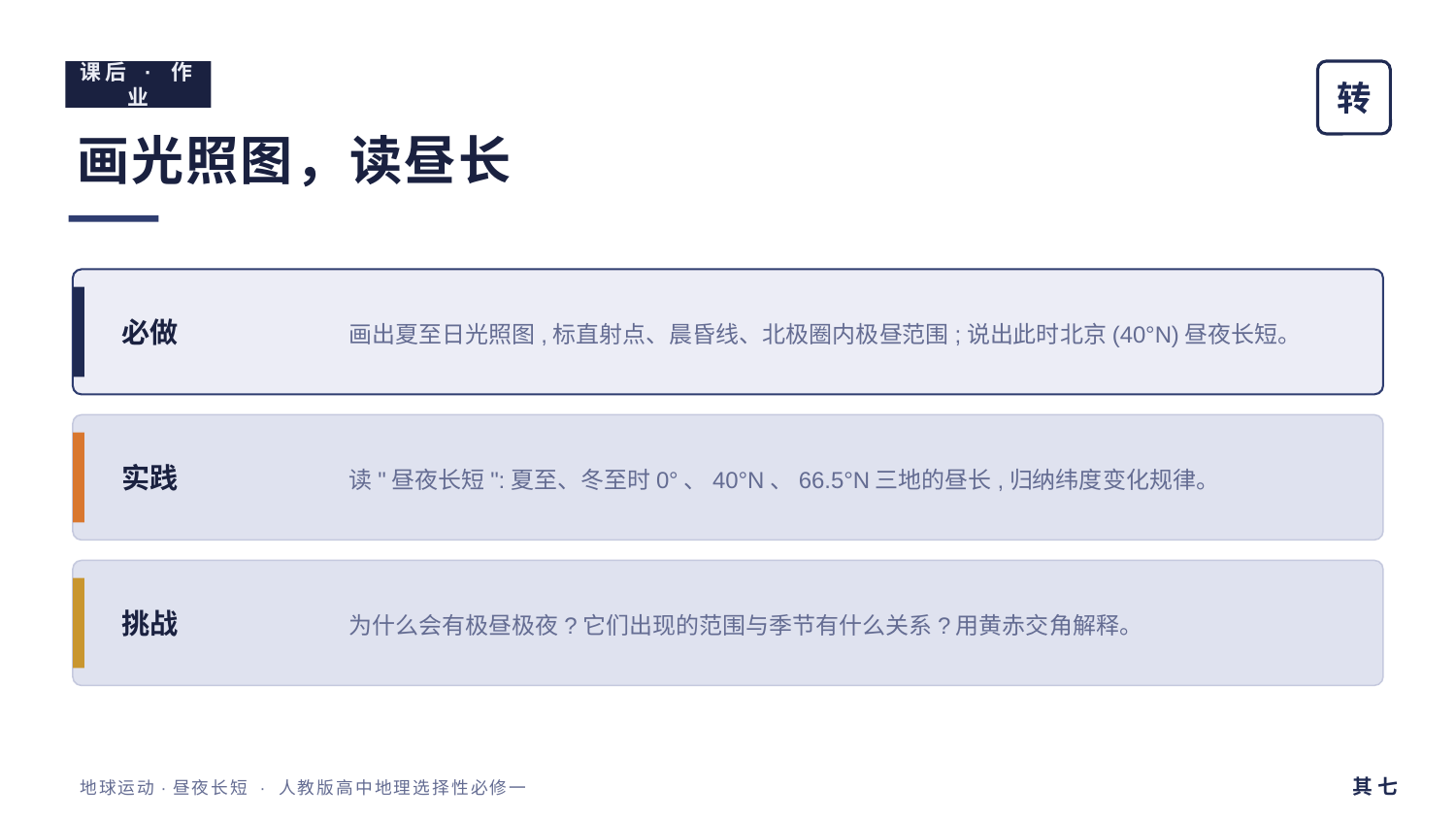

课后 · 作业
转

画光照图，读昼长

画出夏至日光照图,标直射点、晨昏线、北极圈内极昼范围;说出此时北京(40°N)昼夜长短。
必做

读"昼夜长短":夏至、冬至时0°、40°N、66.5°N三地的昼长,归纳纬度变化规律。
实践

为什么会有极昼极夜?它们出现的范围与季节有什么关系?用黄赤交角解释。
挑战

其 七
地球运动·昼夜长短 · 人教版高中地理选择性必修一